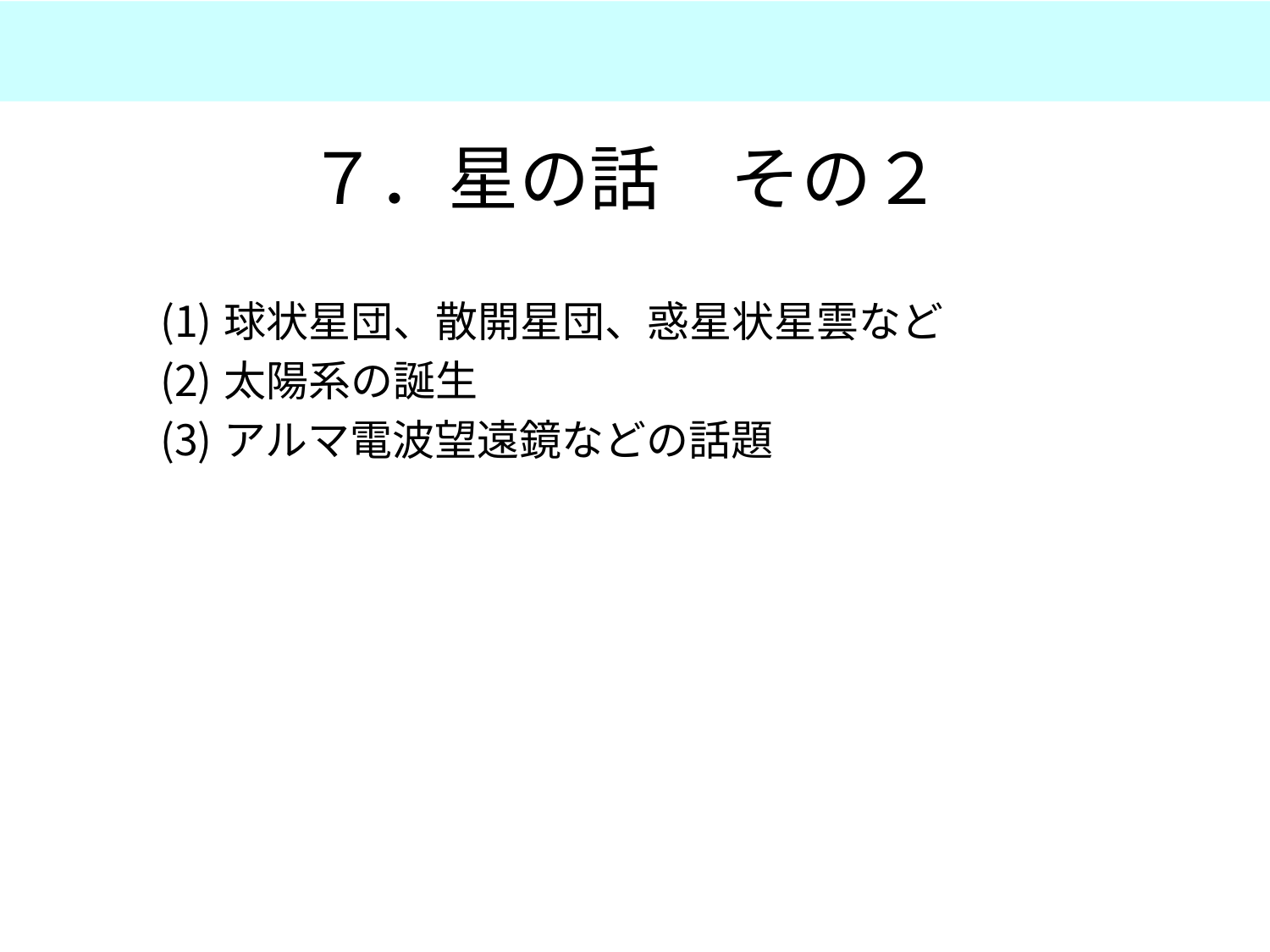

# ７．星の話　その２
球状星団、散開星団、惑星状星雲など
太陽系の誕生
アルマ電波望遠鏡などの話題